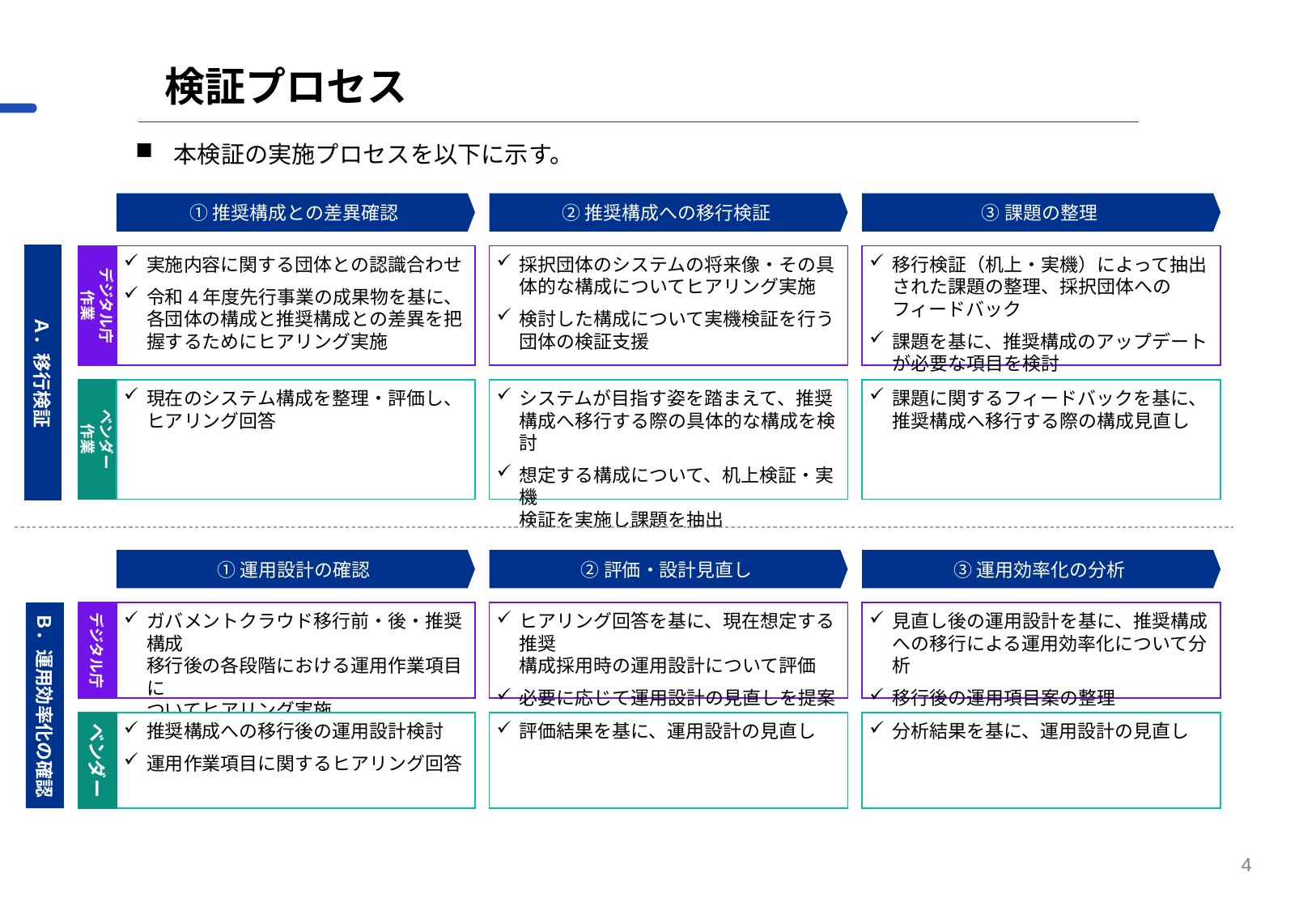

# 検証プロセス
本検証の実施プロセスを以下に示す。
①推奨構成との差異確認
②推奨構成への移行検証
③課題の整理
Ａ．移行検証
デジタル庁
作業
実施内容に関する団体との認識合わせ
令和4年度先行事業の成果物を基に、各団体の構成と推奨構成との差異を把握するためにヒアリング実施
採択団体のシステムの将来像・その具体的な構成についてヒアリング実施
検討した構成について実機検証を行う団体の検証支援
移行検証（机上・実機）によって抽出された課題の整理、採択団体へのフィードバック
課題を基に、推奨構成のアップデートが必要な項目を検討

ベンダー
作業
現在のシステム構成を整理・評価し、
ヒアリング回答
システムが目指す姿を踏まえて、推奨構成へ移行する際の具体的な構成を検討
想定する構成について、机上検証・実機
検証を実施し課題を抽出

課題に関するフィードバックを基に、
推奨構成へ移行する際の構成見直し
①運用設計の確認
②評価・設計見直し
③運用効率化の分析
Ｂ．運用効率化の確認
デジタル庁
ガバメントクラウド移行前・後・推奨構成
移行後の各段階における運用作業項目に
ついてヒアリング実施
ヒアリング回答を基に、現在想定する推奨
構成採用時の運用設計について評価
必要に応じて運用設計の見直しを提案
見直し後の運用設計を基に、推奨構成への移行による運用効率化について分析
移行後の運用項目案の整理
ベンダー
推奨構成への移行後の運用設計検討
運用作業項目に関するヒアリング回答
評価結果を基に、運用設計の見直し
分析結果を基に、運用設計の見直し
4